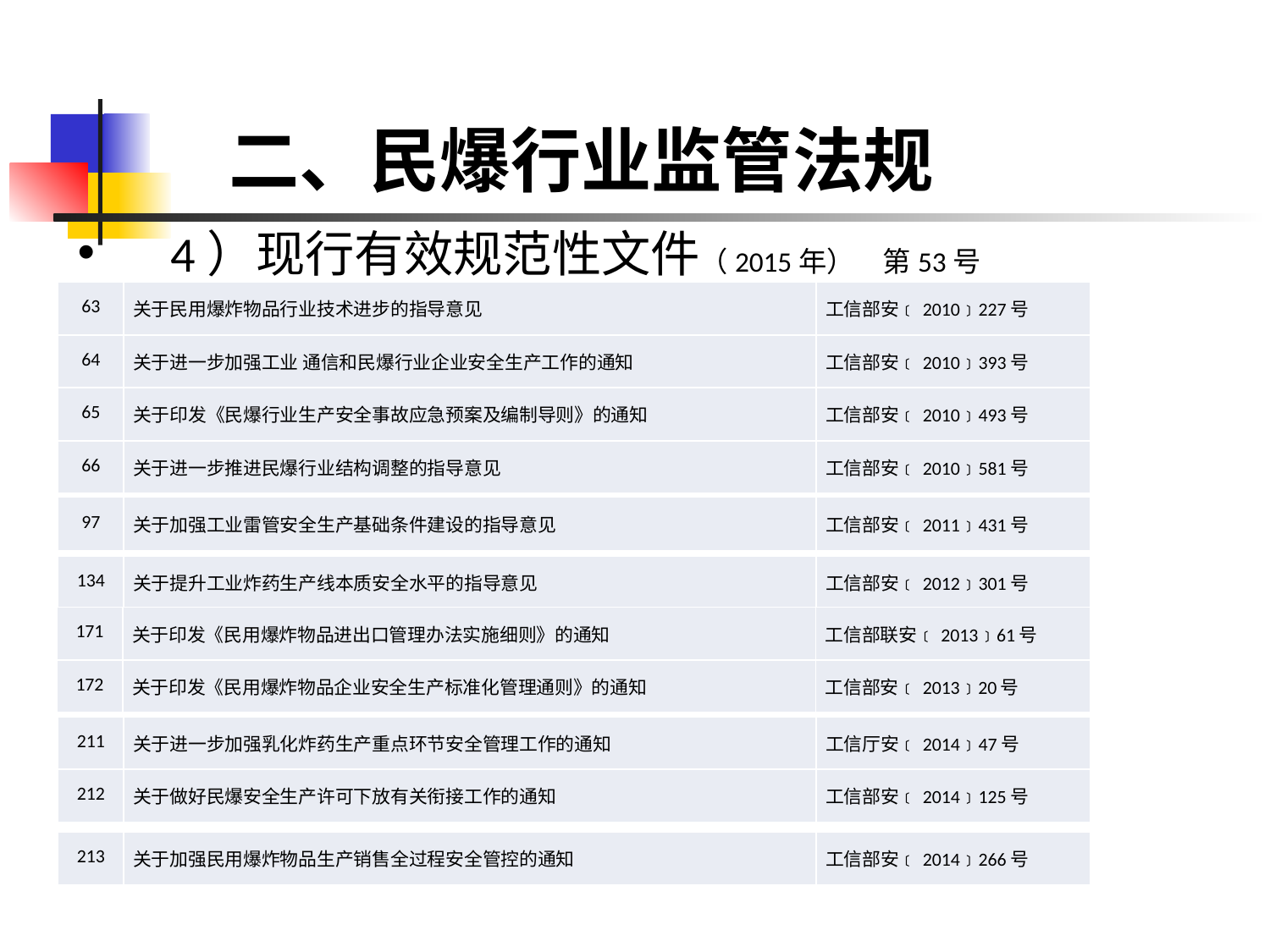

# 二、民爆行业监管法规

    4）现行有效规范性文件（2015年）　第53号
| 63 | 关于民用爆炸物品行业技术进步的指导意见 | 工信部安﹝2010﹞227号 |
| --- | --- | --- |
| 64 | 关于进一步加强工业 通信和民爆行业企业安全生产工作的通知 | 工信部安﹝2010﹞393号 |
| 65 | 关于印发《民爆行业生产安全事故应急预案及编制导则》的通知 | 工信部安﹝2010﹞493号 |
| 66 | 关于进一步推进民爆行业结构调整的指导意见 | 工信部安﹝2010﹞581号 |
| 97 | 关于加强工业雷管安全生产基础条件建设的指导意见 | 工信部安﹝2011﹞431号 |
| --- | --- | --- |
| 134 | 关于提升工业炸药生产线本质安全水平的指导意见 | 工信部安﹝2012﹞301号 |
| --- | --- | --- |
| 171 | 关于印发《民用爆炸物品进出口管理办法实施细则》的通知 | 工信部联安﹝2013﹞61号 |
| --- | --- | --- |
| 172 | 关于印发《民用爆炸物品企业安全生产标准化管理通则》的通知 | 工信部安﹝2013﹞20号 |
| 211 | 关于进一步加强乳化炸药生产重点环节安全管理工作的通知 | 工信厅安﹝2014﹞47号 |
| --- | --- | --- |
| 212 | 关于做好民爆安全生产许可下放有关衔接工作的通知 | 工信部安﹝2014﹞125号 |
| 213 | 关于加强民用爆炸物品生产销售全过程安全管控的通知 | 工信部安﹝2014﹞266号 |
| --- | --- | --- |